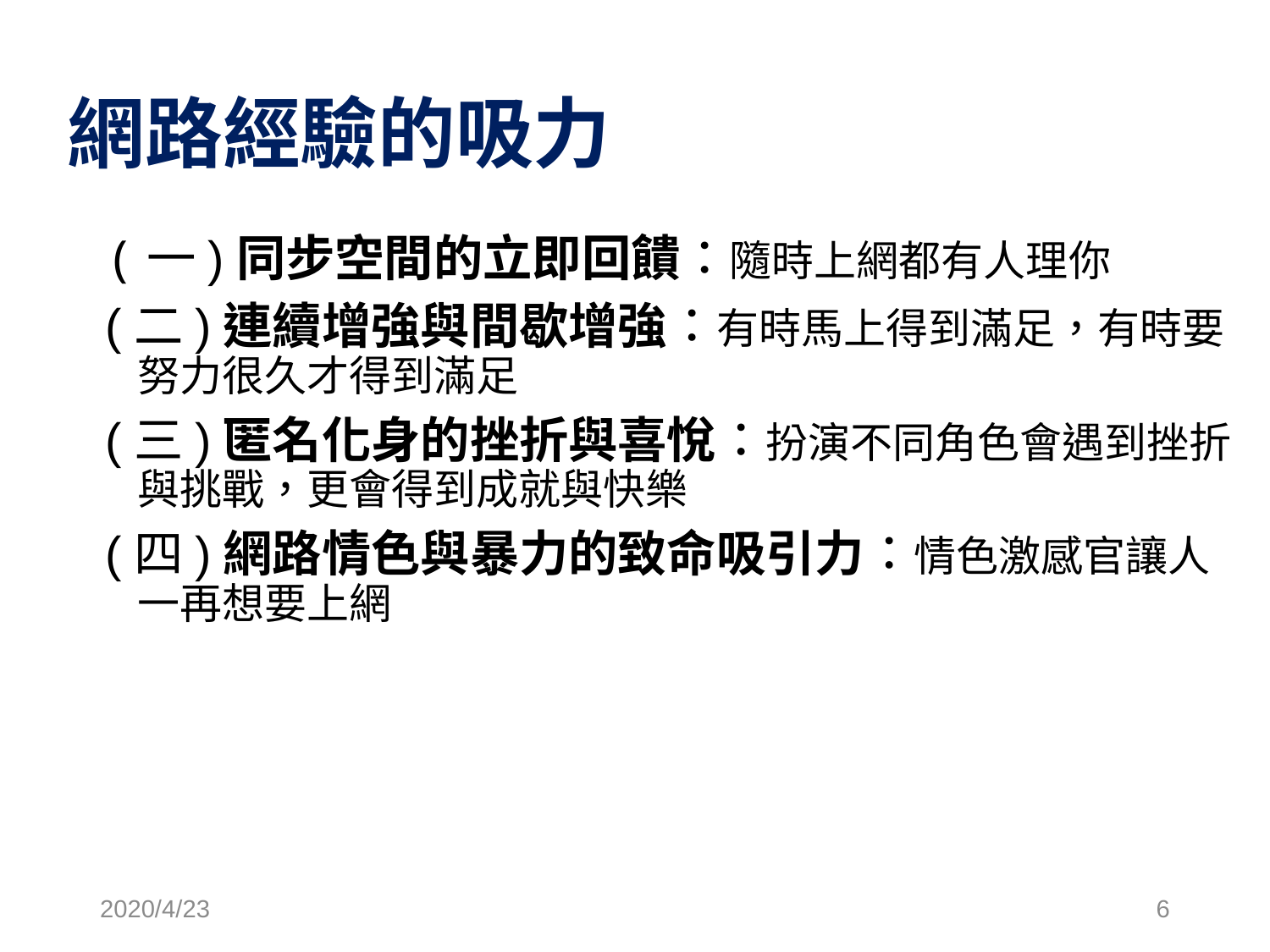

網路經驗的吸力
(一)同步空間的立即回饋：隨時上網都有人理你
(二)連續增強與間歇增強：有時馬上得到滿足，有時要努力很久才得到滿足
(三)匿名化身的挫折與喜悅：扮演不同角色會遇到挫折與挑戰，更會得到成就與快樂
(四)網路情色與暴力的致命吸引力：情色激感官讓人一再想要上網
2020/4/23
6